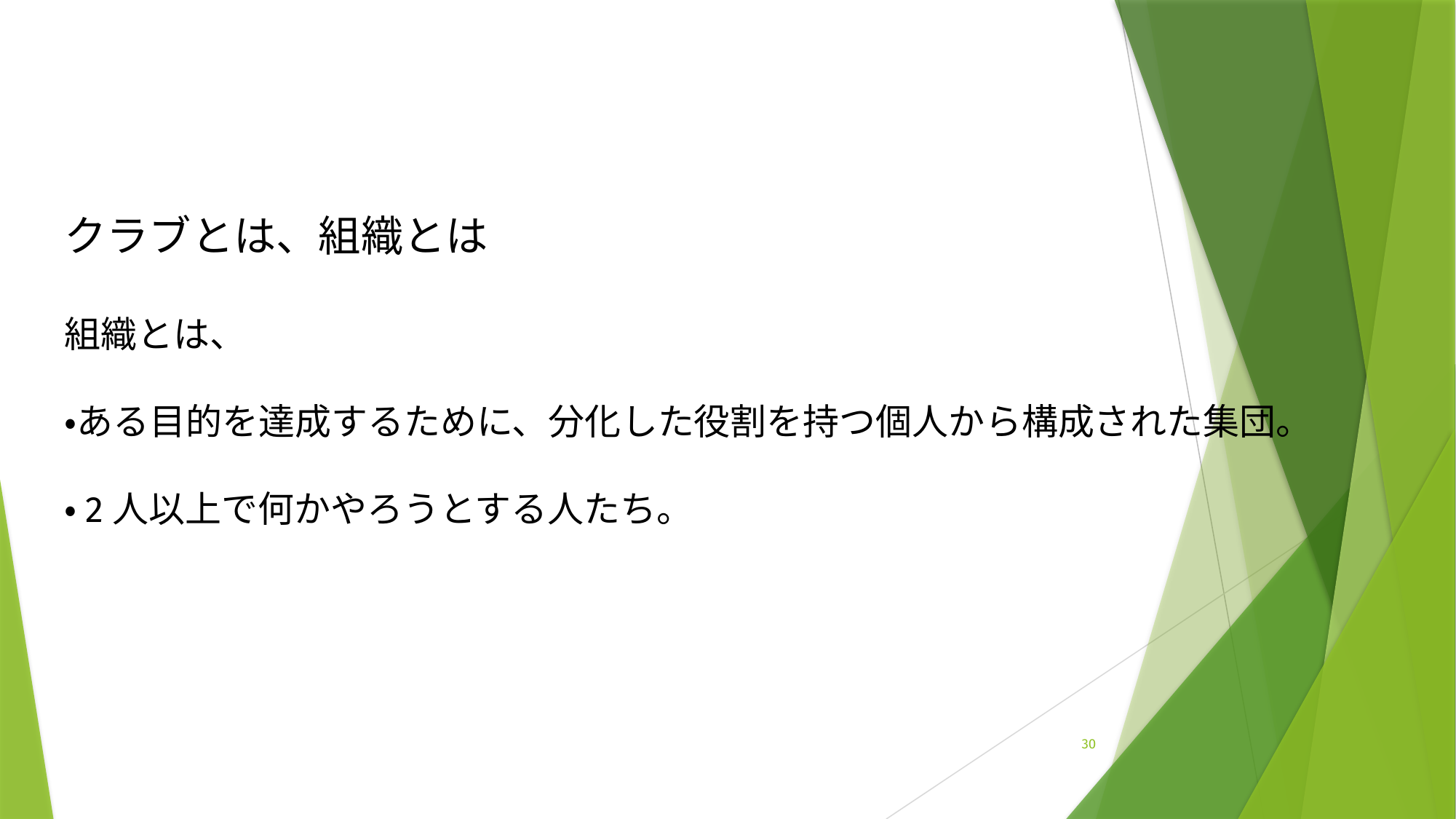

クラブとは、組織とは

組織とは、

・ある目的を達成するために、分化した役割を持つ個人から構成された集団。

・2人以上で何かやろうとする人たち。

30